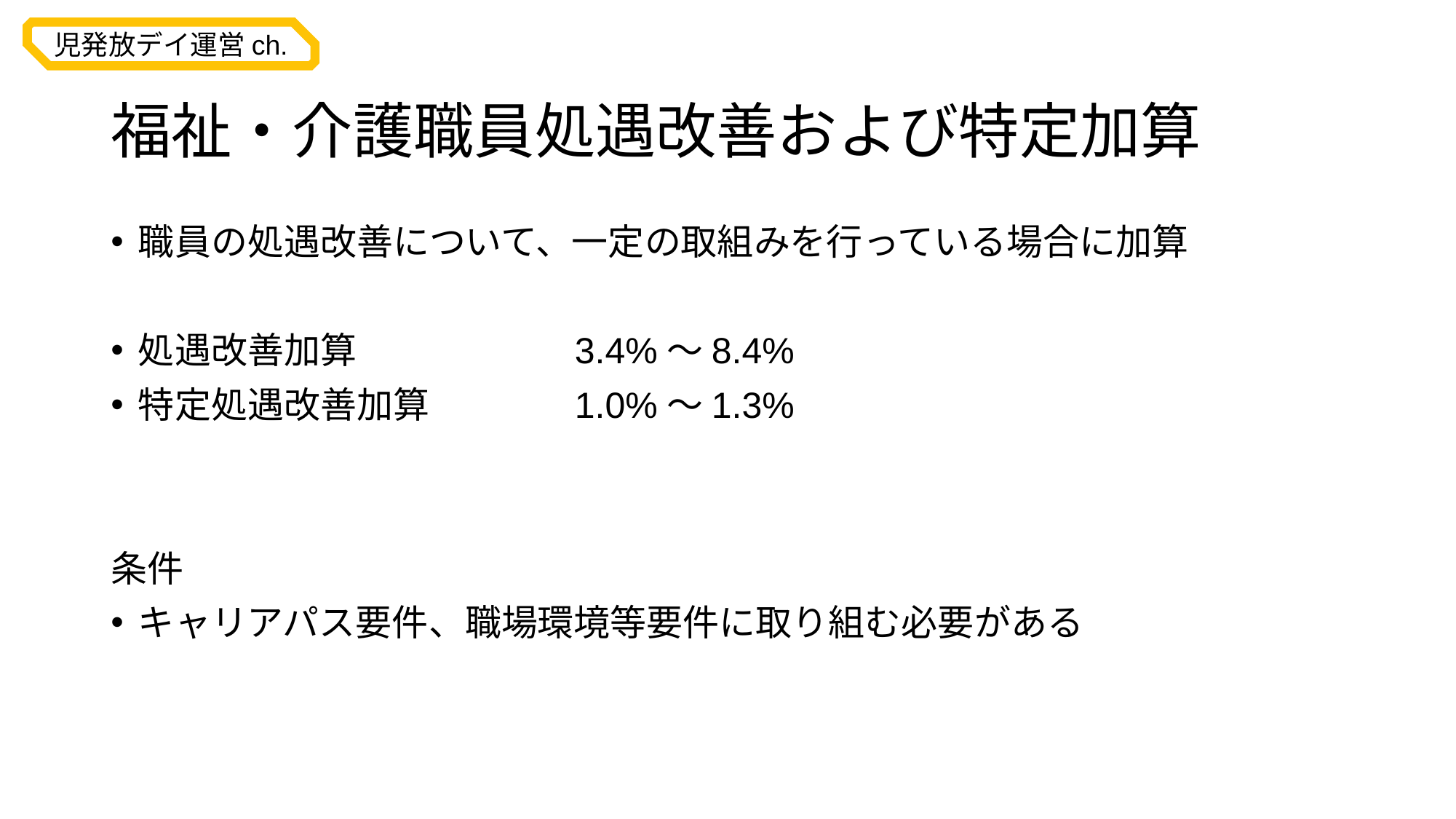

# 福祉・介護職員処遇改善および特定加算
職員の処遇改善について、一定の取組みを行っている場合に加算

処遇改善加算		3.4%～8.4%
特定処遇改善加算		1.0%～1.3%

条件
キャリアパス要件、職場環境等要件に取り組む必要がある